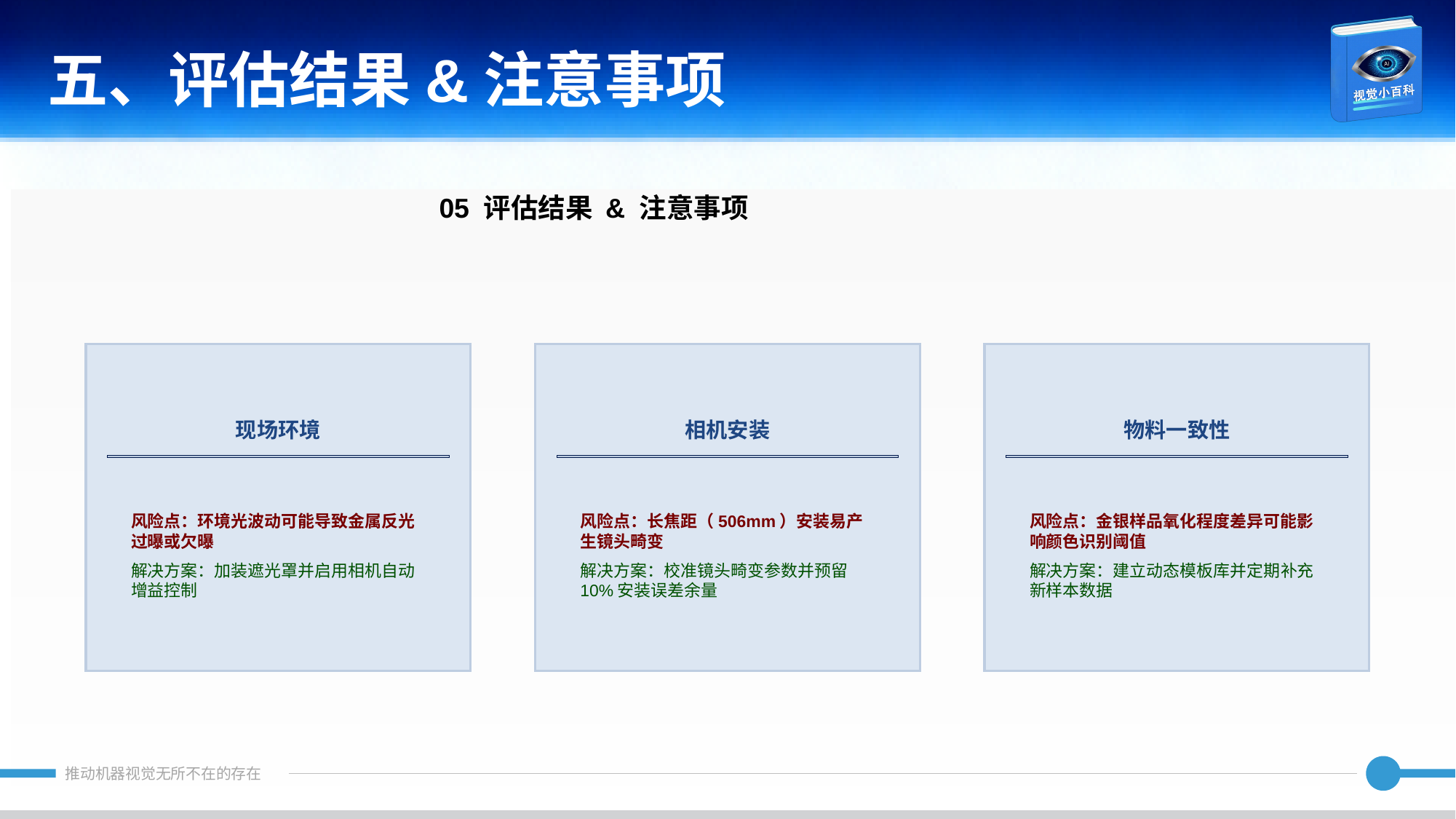

五、评估结果&注意事项

05 评估结果 & 注意事项

现场环境

相机安装

物料一致性

风险点：环境光波动可能导致金属反光过曝或欠曝
解决方案：加装遮光罩并启用相机自动增益控制

风险点：长焦距（506mm）安装易产生镜头畸变
解决方案：校准镜头畸变参数并预留10%安装误差余量

风险点：金银样品氧化程度差异可能影响颜色识别阈值
解决方案：建立动态模板库并定期补充新样本数据
10